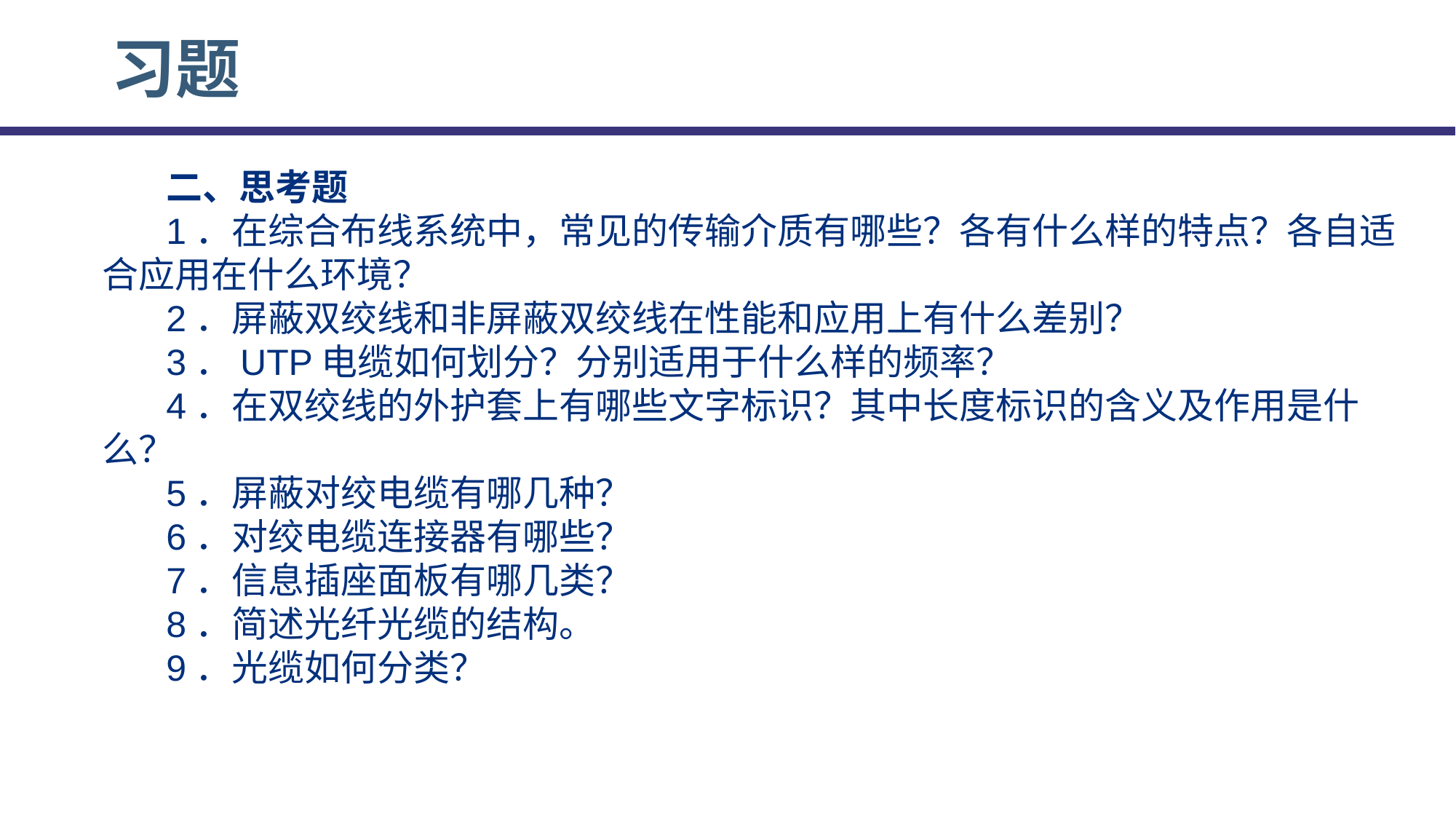

习题
二、思考题
1．在综合布线系统中，常见的传输介质有哪些？各有什么样的特点？各自适合应用在什么环境？
2．屏蔽双绞线和非屏蔽双绞线在性能和应用上有什么差别？
3．UTP电缆如何划分？分别适用于什么样的频率？
4．在双绞线的外护套上有哪些文字标识？其中长度标识的含义及作用是什么？
5．屏蔽对绞电缆有哪几种？
6．对绞电缆连接器有哪些？
7．信息插座面板有哪几类？
8．简述光纤光缆的结构。
9．光缆如何分类？